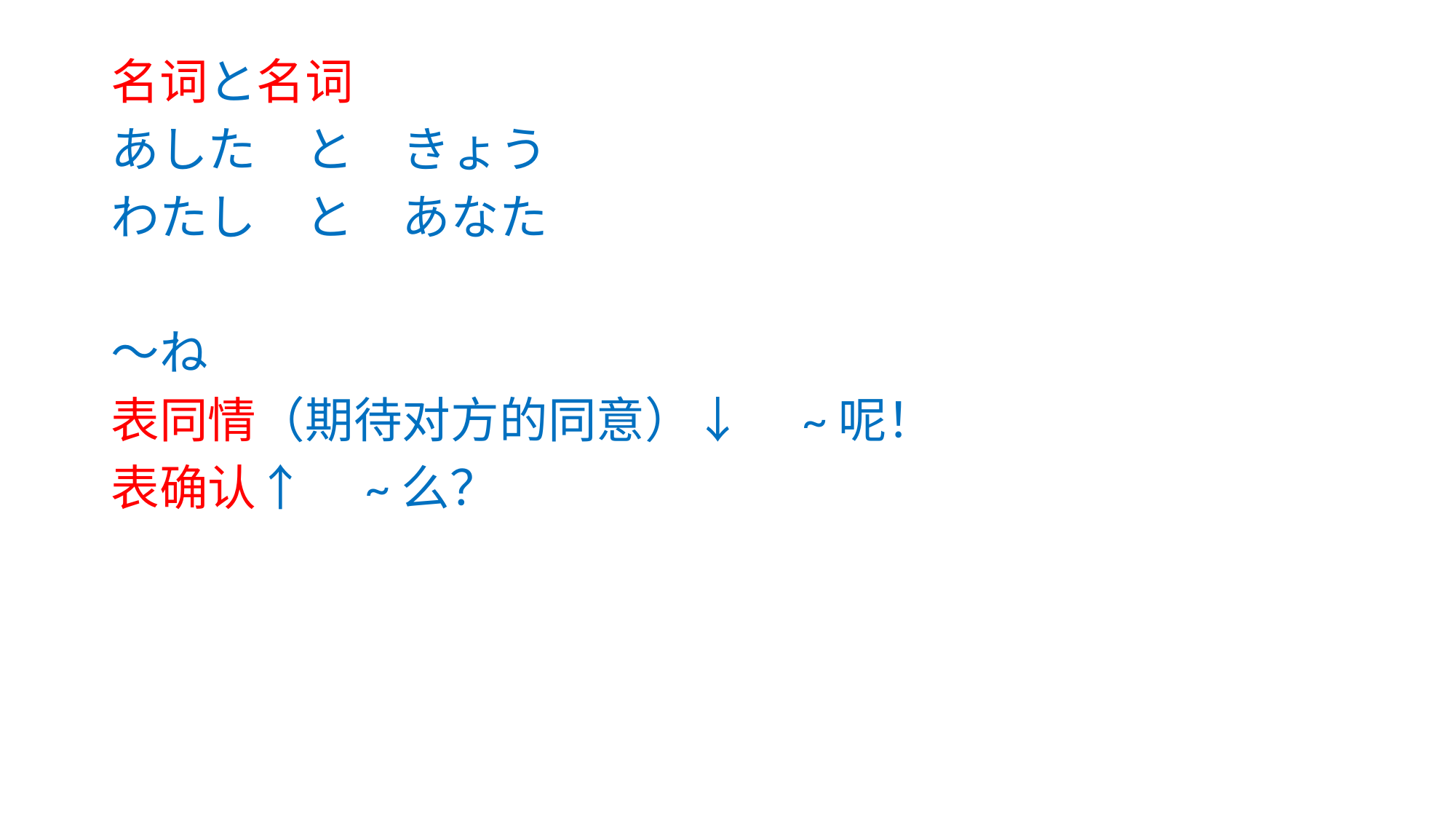

名词と名词
あした　と　きょう
わたし　と　あなた

～ね
表同情（期待对方的同意）↓　~呢！
表确认↑　~么？